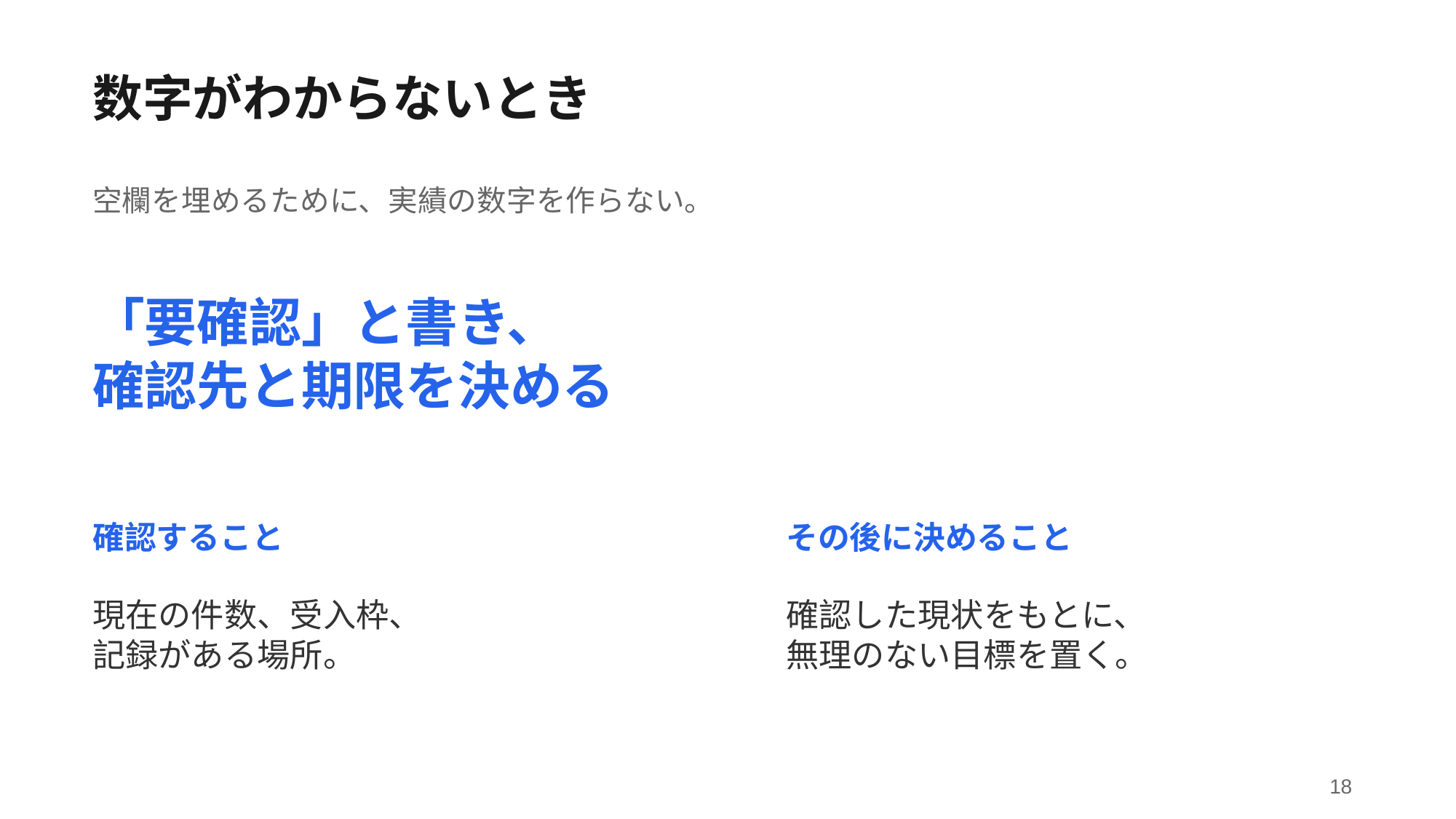

数字がわからないとき
空欄を埋めるために、実績の数字を作らない。
「要確認」と書き、
確認先と期限を決める
確認すること
その後に決めること
現在の件数、受入枠、
記録がある場所。
確認した現状をもとに、
無理のない目標を置く。
18